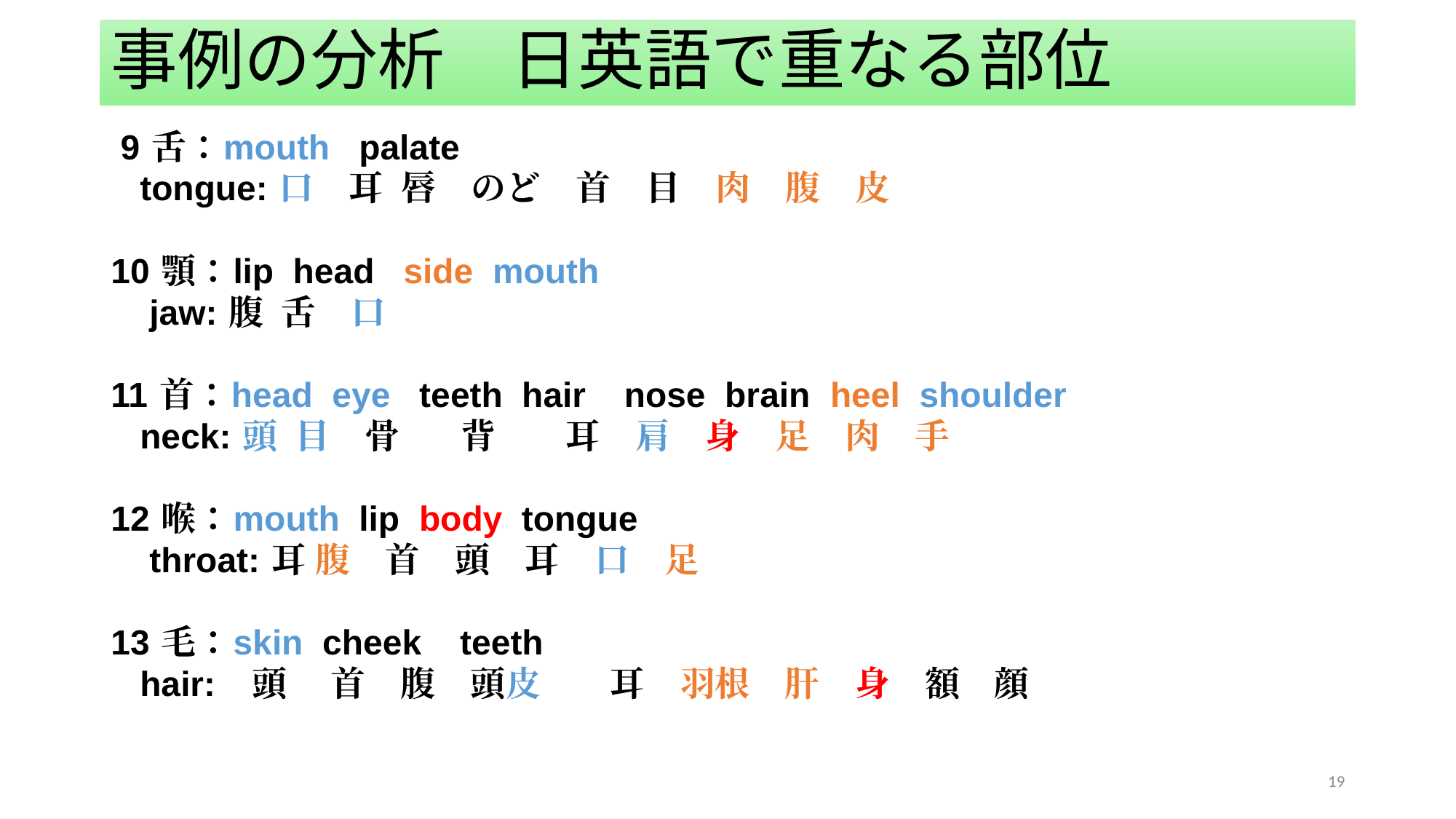

# 事例の分析　日英語で重なる部位
 9 舌：mouth   palate
   tongue: 口　耳  唇　のど　首　目　肉　腹　皮

10 顎：lip  head   side  mouth
    jaw: 腹  舌　口

11 首：head  eye   teeth  hair    nose  brain  heel  shoulder
   neck: 頭  目    骨   　背　　耳　肩　身　足　肉　手

12 喉：mouth  lip  body  tongue
    throat: 耳 腹　首　頭　耳　口　足

13 毛：skin  cheek    teeth
   hair:　頭 　首　腹　頭皮　　耳　羽根　肝　身　額　顔

19